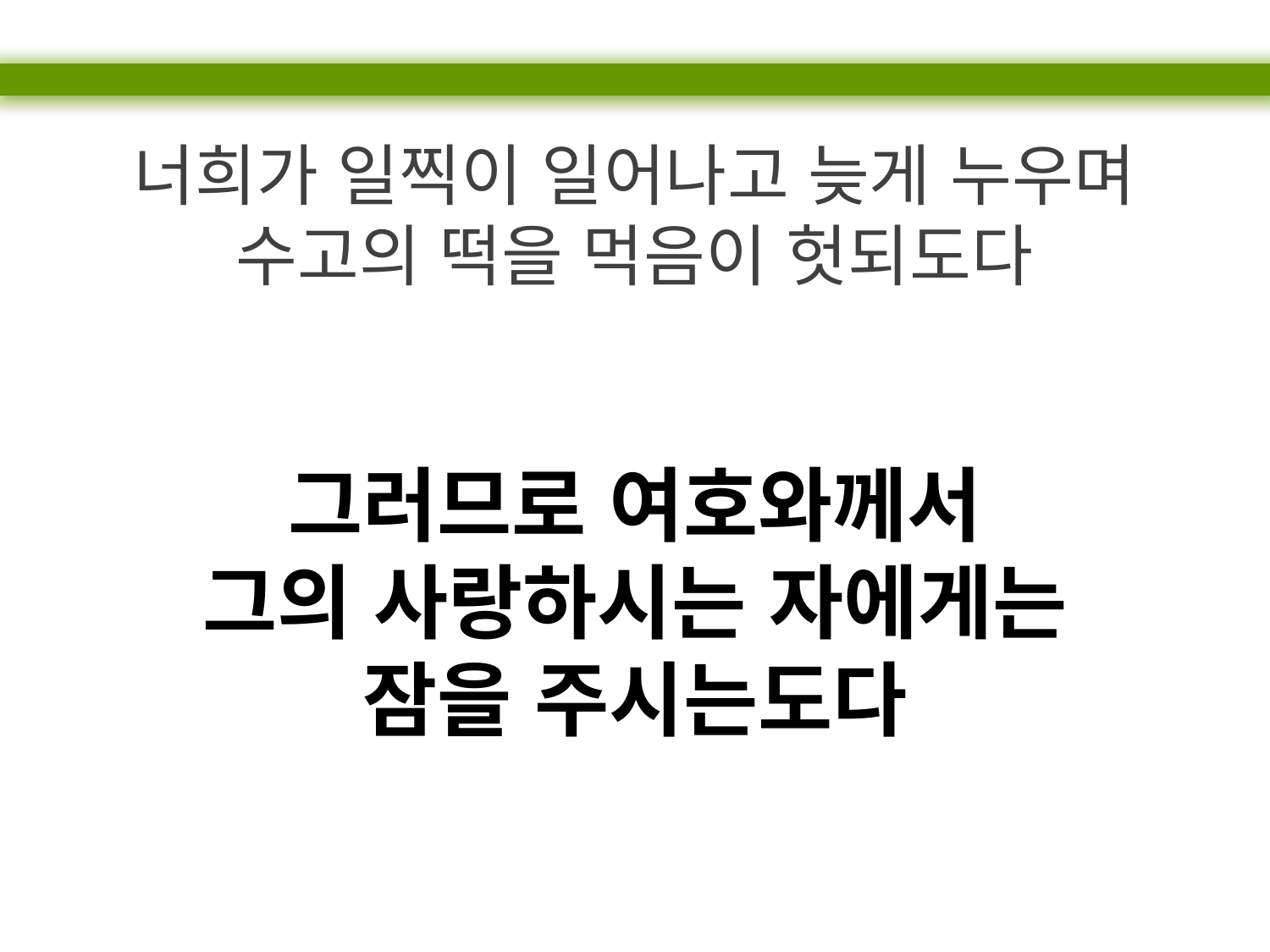

너희가 일찍이 일어나고 늦게 누우며
수고의 떡을 먹음이 헛되도다
그러므로 여호와께서
그의 사랑하시는 자에게는
잠을 주시는도다